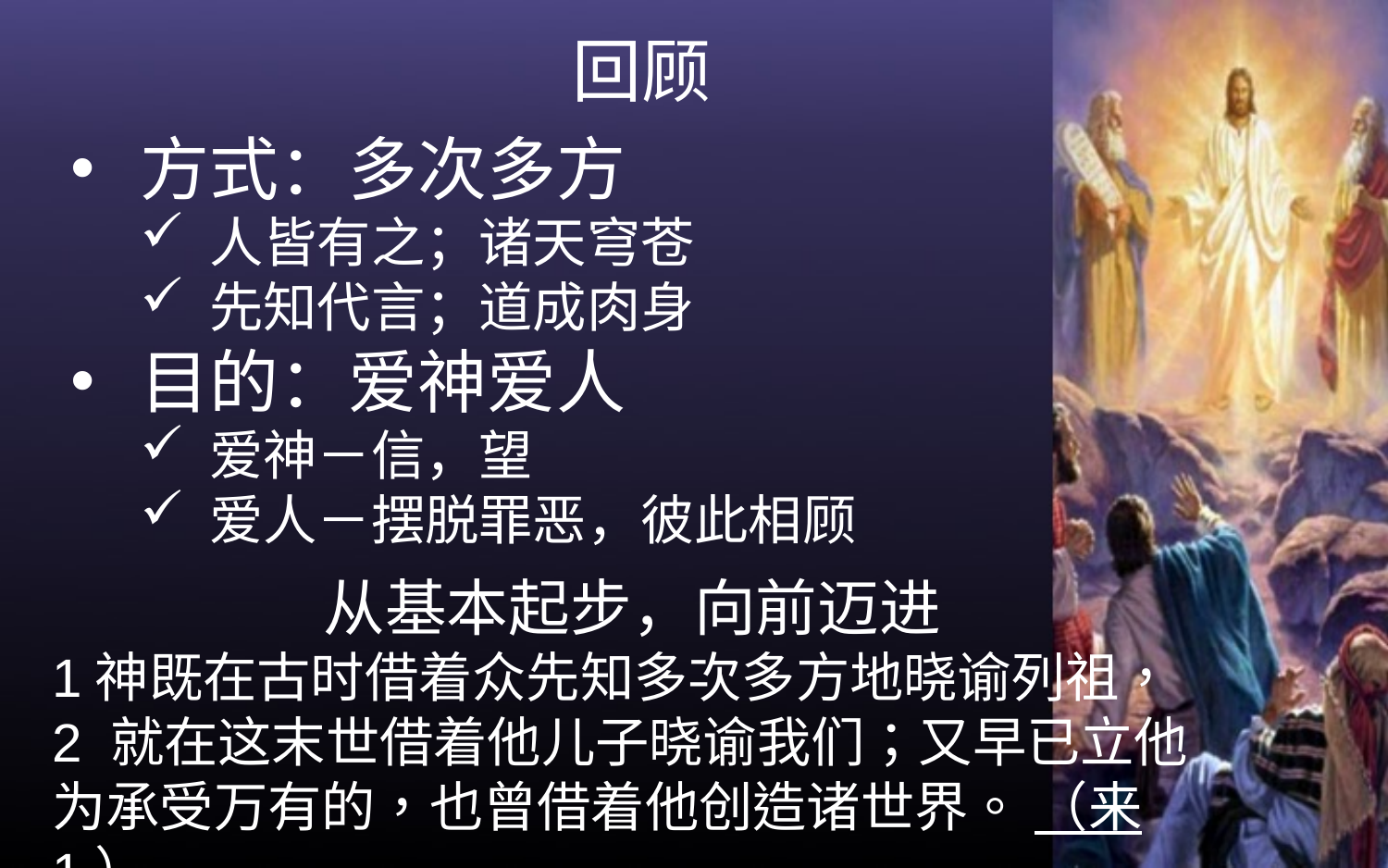

回顾
方式：多次多方
人皆有之；诸天穹苍
先知代言；道成肉身
目的：爱神爱人
爱神－信，望
爱人－摆脱罪恶，彼此相顾
从基本起步，向前迈进
1神既在古时借着众先知多次多方地晓谕列祖， 2 就在这末世借着他儿子晓谕我们；又早已立他为承受万有的，也曾借着他创造诸世界。 （来1）